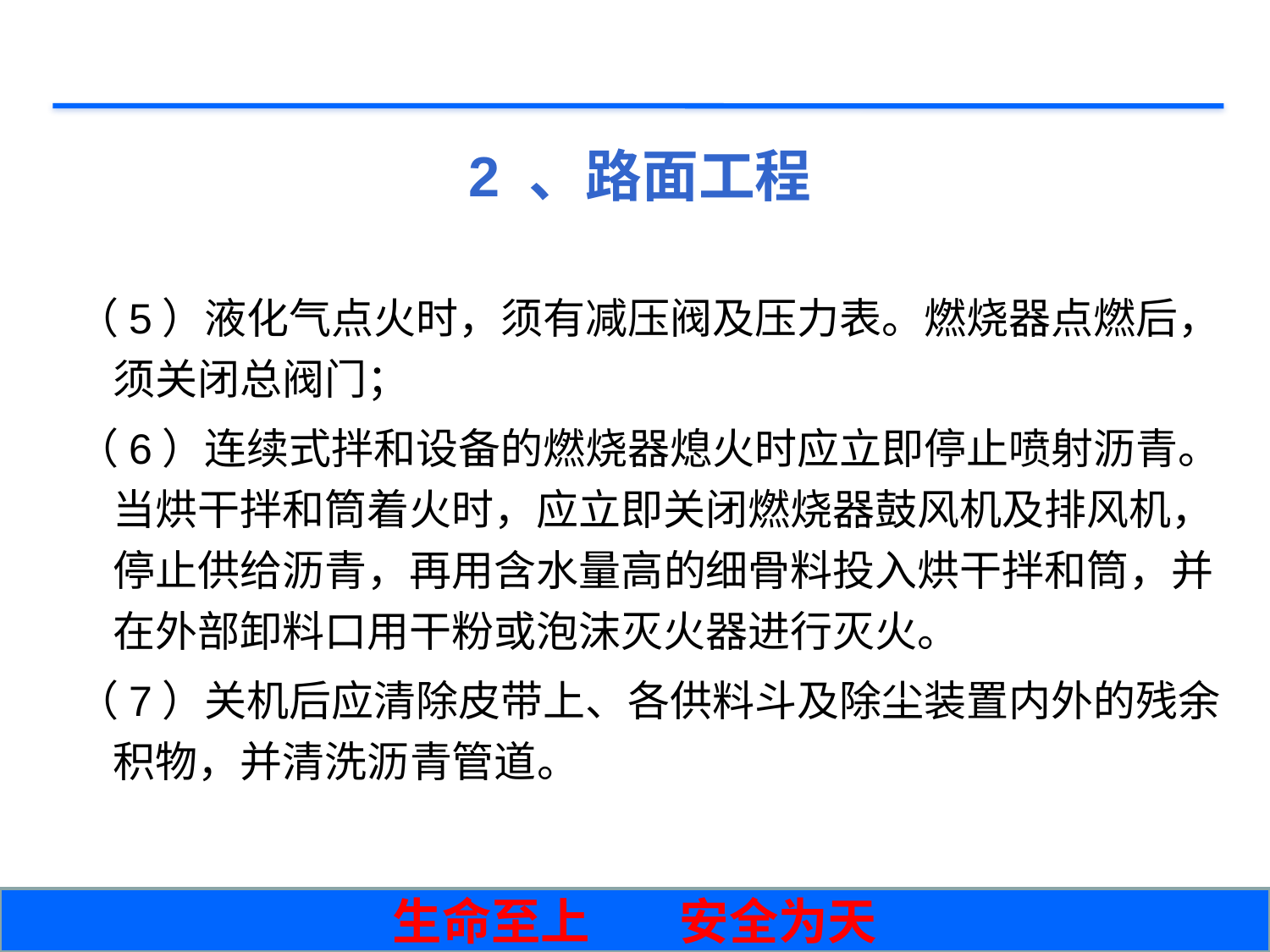

# 2 、路面工程
（5）液化气点火时，须有减压阀及压力表。燃烧器点燃后，须关闭总阀门；
（6）连续式拌和设备的燃烧器熄火时应立即停止喷射沥青。当烘干拌和筒着火时，应立即关闭燃烧器鼓风机及排风机，停止供给沥青，再用含水量高的细骨料投入烘干拌和筒，并在外部卸料口用干粉或泡沫灭火器进行灭火。
（7）关机后应清除皮带上、各供料斗及除尘装置内外的残余积物，并清洗沥青管道。